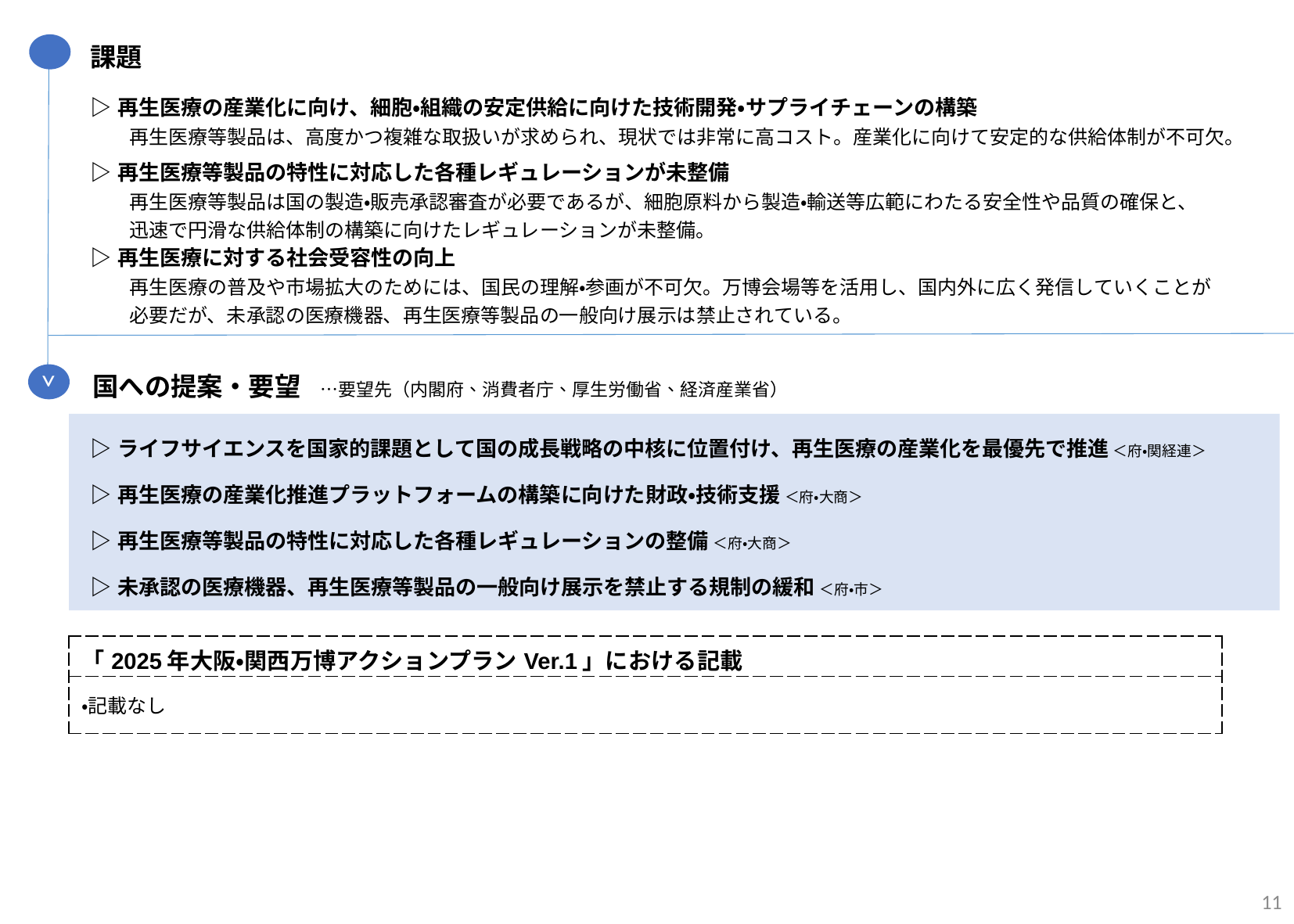

課題
| ▷再生医療の産業化に向け、細胞・組織の安定供給に向けた技術開発・サプライチェーンの構築 　　再生医療等製品は、高度かつ複雑な取扱いが求められ、現状では非常に高コスト。産業化に向けて安定的な供給体制が不可欠。 |
| --- |
| ▷再生医療等製品の特性に対応した各種レギュレーションが未整備 　　再生医療等製品は国の製造・販売承認審査が必要であるが、細胞原料から製造・輸送等広範にわたる安全性や品質の確保と、 　　迅速で円滑な供給体制の構築に向けたレギュレーションが未整備。 |
| ▷再生医療に対する社会受容性の向上 　　再生医療の普及や市場拡大のためには、国民の理解・参画が不可欠。万博会場等を活用し、国内外に広く発信していくことが 　　必要だが、未承認の医療機器、再生医療等製品の一般向け展示は禁止されている。 |
>

国への提案・要望　…要望先（内閣府、消費者庁、厚生労働省、経済産業省）

| ▷ライフサイエンスを国家的課題として国の成長戦略の中核に位置付け、再生医療の産業化を最優先で推進 ＜府・関経連＞ |
| --- |
| ▷再生医療の産業化推進プラットフォームの構築に向けた財政・技術支援 ＜府・大商＞ |
| ▷再生医療等製品の特性に対応した各種レギュレーションの整備 ＜府・大商＞ |
| ▷未承認の医療機器、再生医療等製品の一般向け展示を禁止する規制の緩和 ＜府・市＞ |
| 「2025年大阪・関西万博アクションプランVer.1」における記載 |
| --- |
| ・記載なし |

11